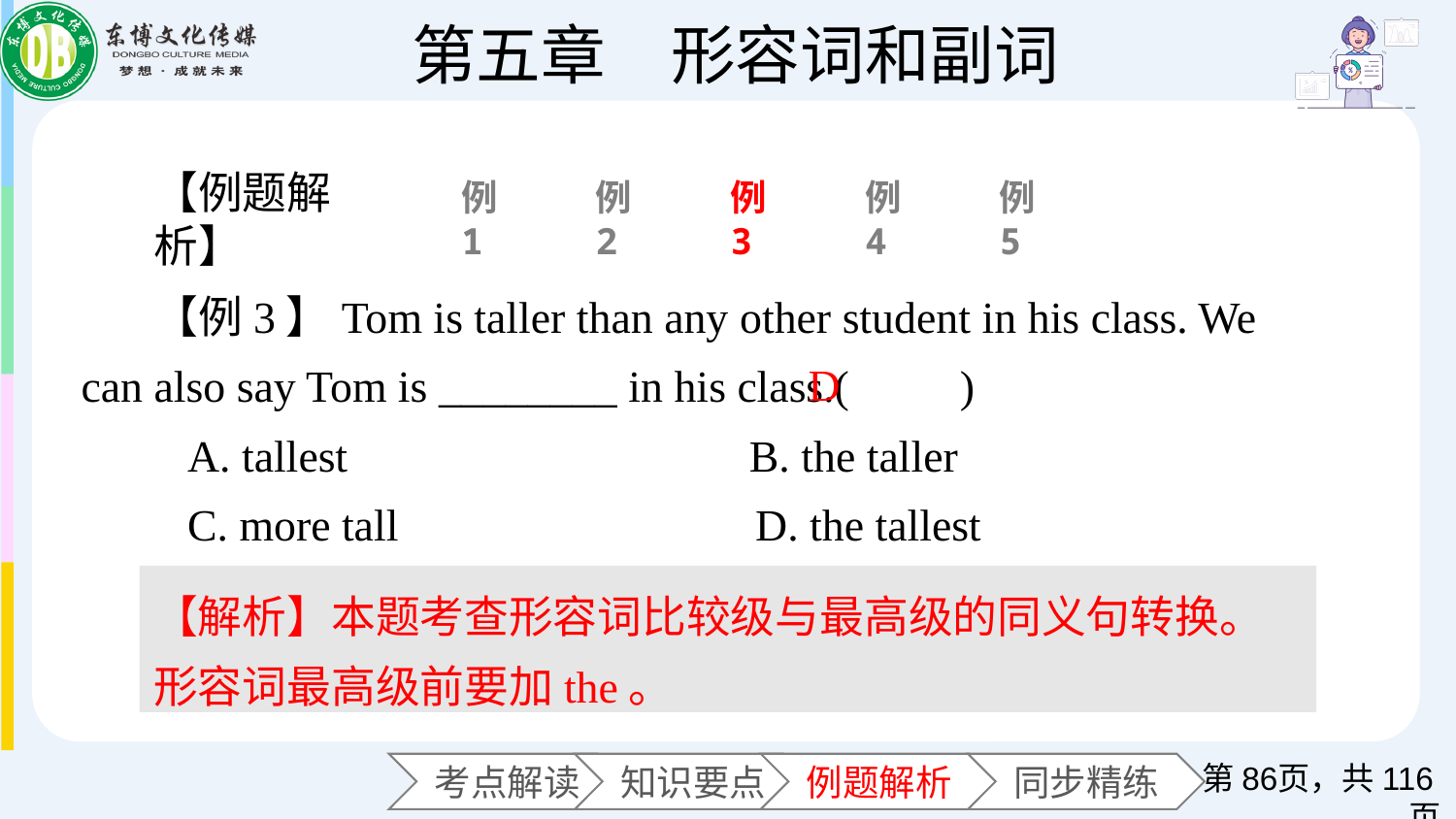

【例题解析】
例1
例2
例3
例4
例5

【例3】Tom is taller than any other student in his class. We can also say Tom is ________ in his class.(　　)
   A. tallest                                    B. the taller
   C. more tall                                D. the tallest

D
【解析】本题考查形容词比较级与最高级的同义句转换。形容词最高级前要加the。
第86页，共116页